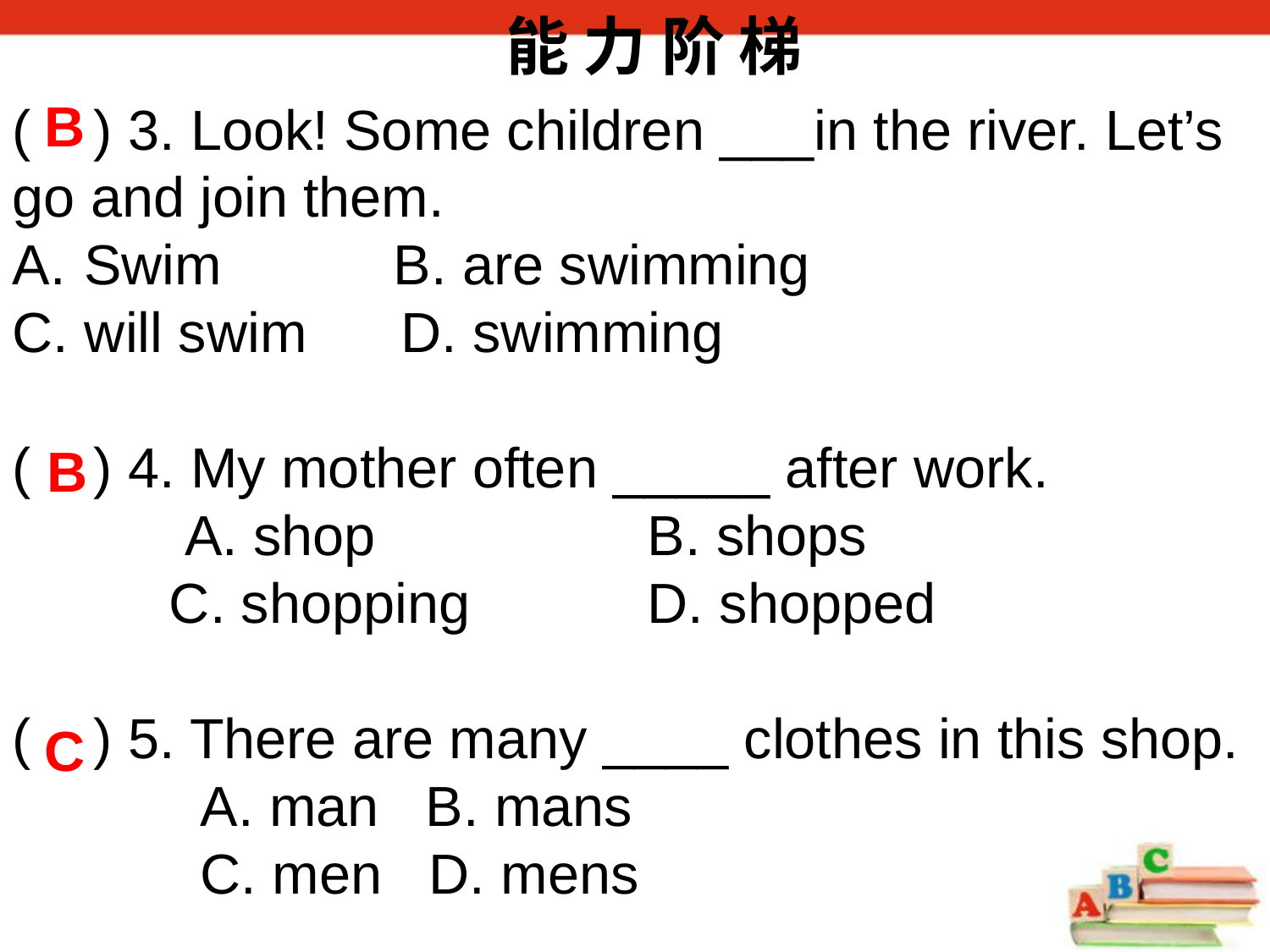

能 力 阶 梯
B
(    ) 3. Look! Some children ___in the river. Let’s go and join them.
Swim           B. are swimming
C. will swim      D. swimming

(    ) 4. My mother often _____ after work.
           A. shop           	B. shops
          C. shopping       	D. shopped

(    ) 5. There are many ____ clothes in this shop.
            A. man   B. mans
            C. men   D. mens
B
C